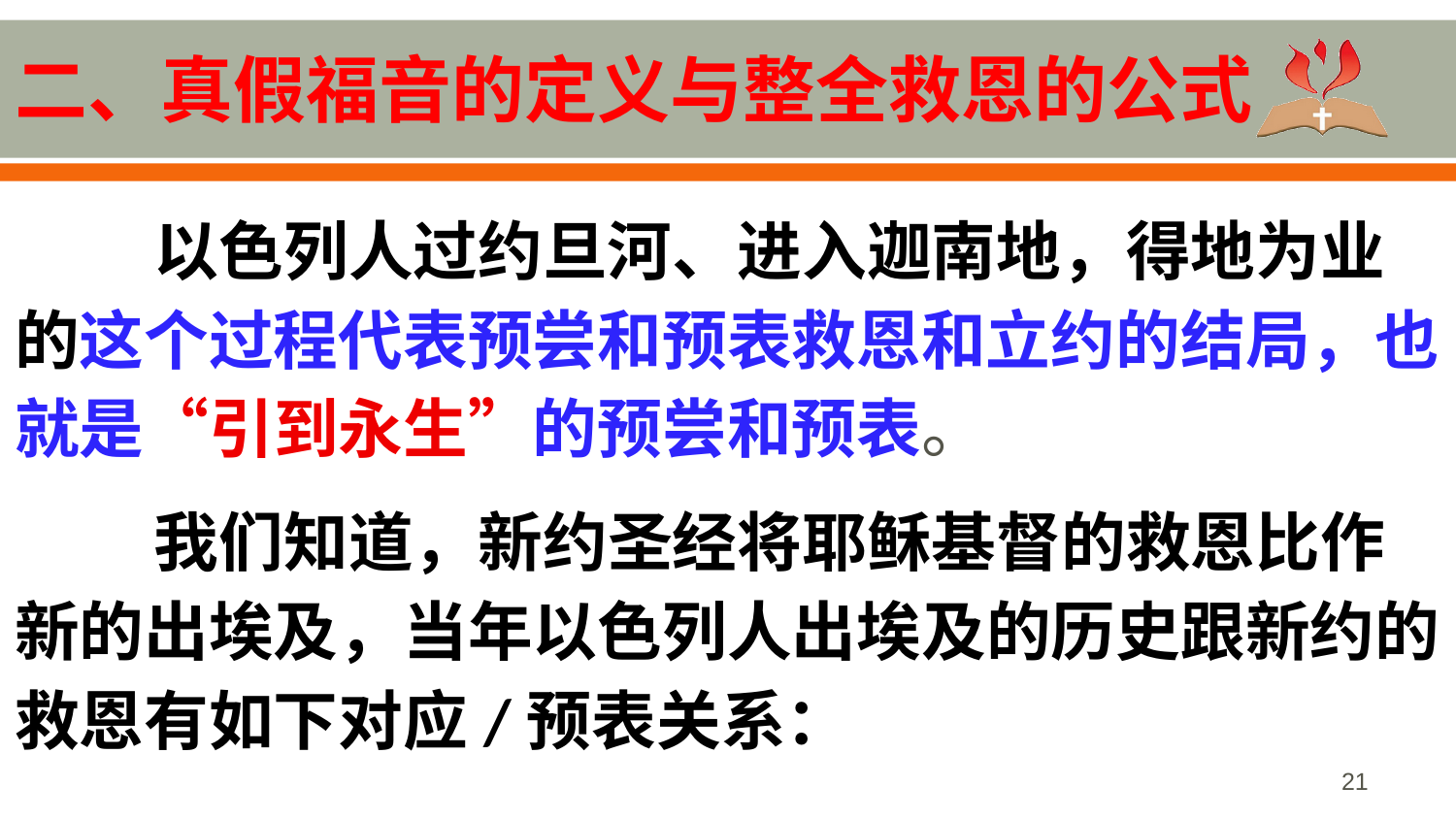

# 二、真假福音的定义与整全救恩的公式
 以色列人过约旦河、进入迦南地，得地为业的这个过程代表预尝和预表救恩和立约的结局，也就是“引到永生”的预尝和预表。
 我们知道，新约圣经将耶稣基督的救恩比作新的出埃及，当年以色列人出埃及的历史跟新约的救恩有如下对应/预表关系：

21